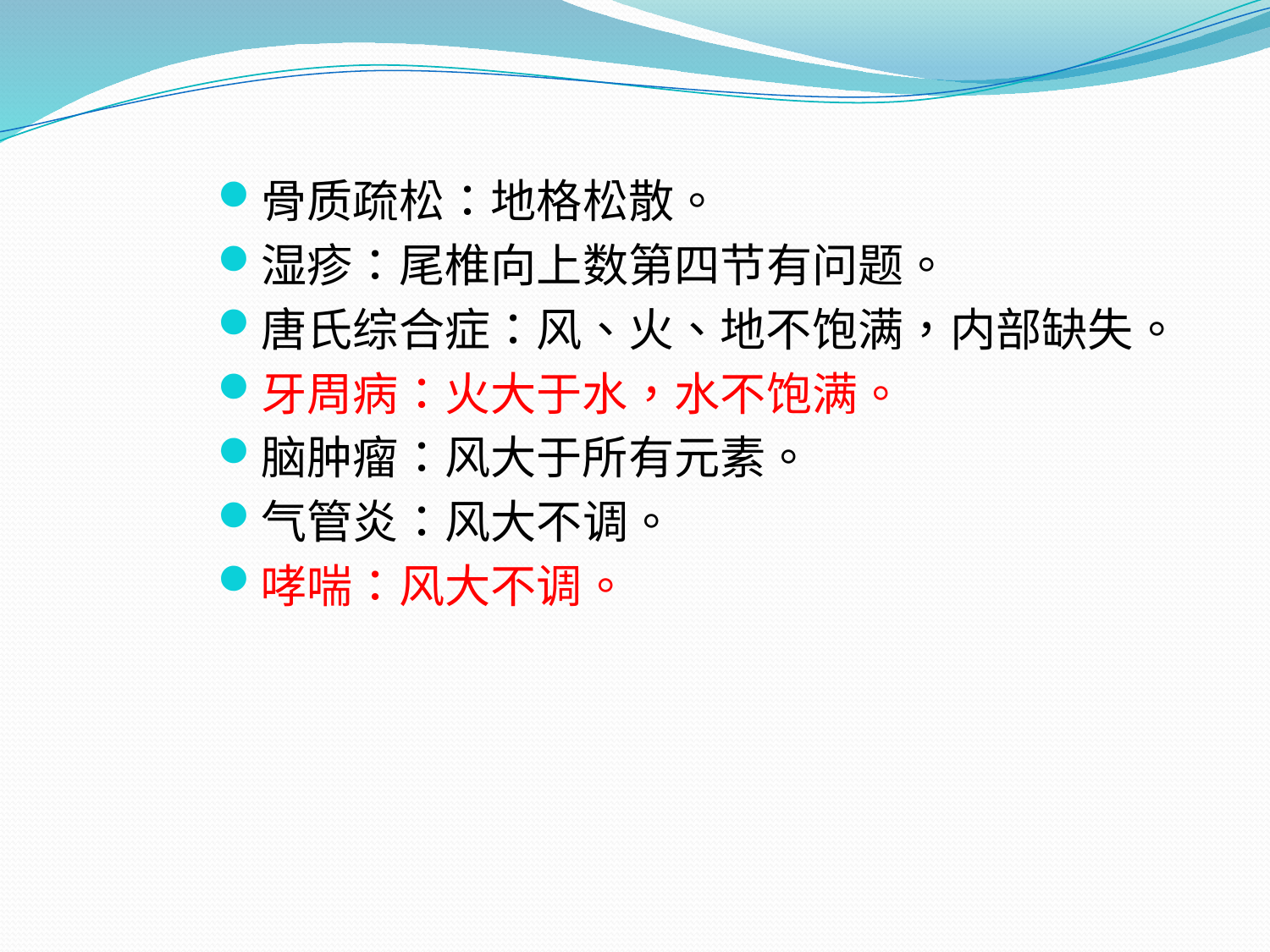

骨质疏松：地格松散。
湿疹：尾椎向上数第四节有问题。
唐氏综合症：风、火、地不饱满，内部缺失。
牙周病：火大于水，水不饱满。
脑肿瘤：风大于所有元素。
气管炎：风大不调。
哮喘：风大不调。